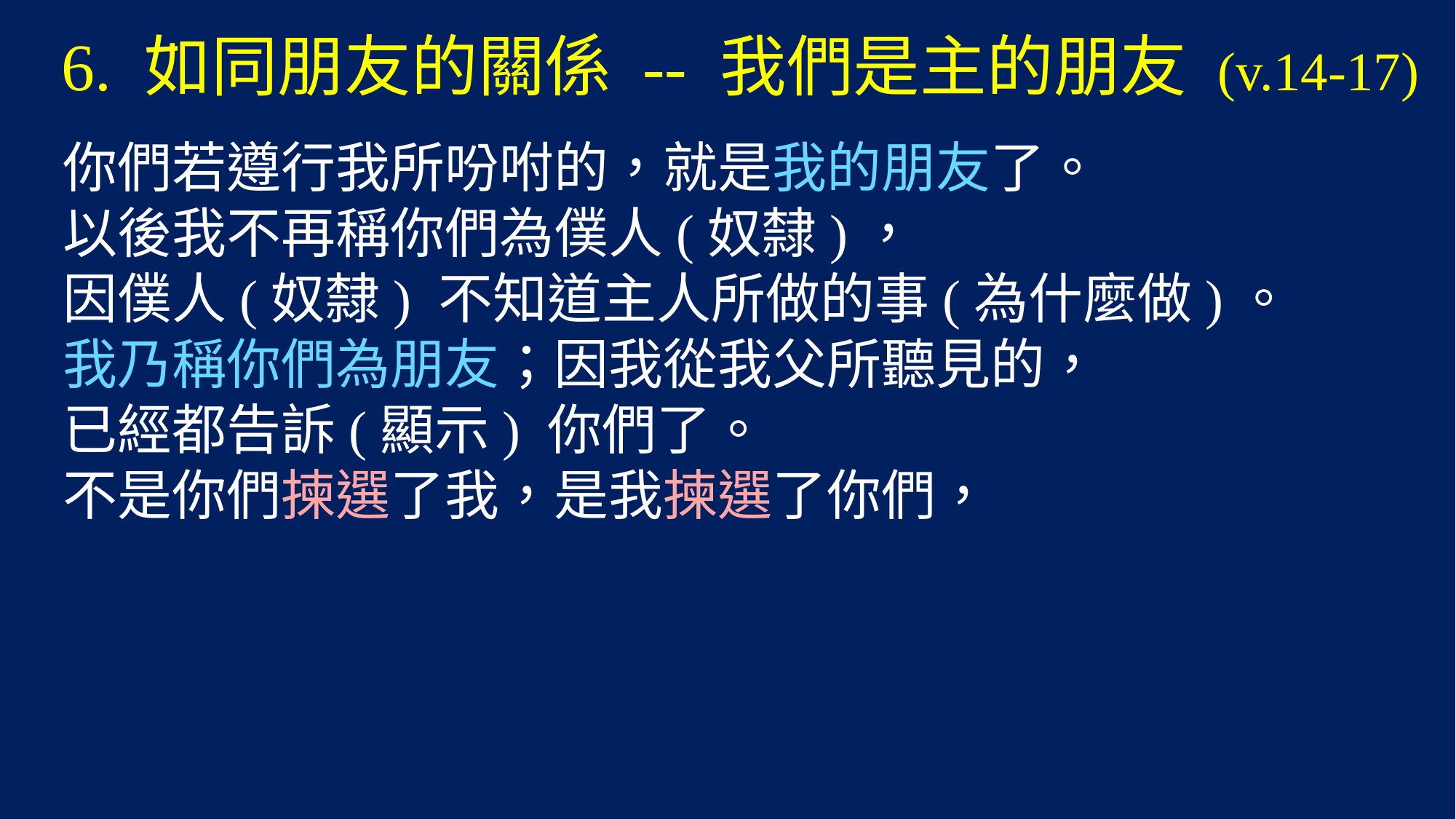

# 6. 如同朋友的關係 -- 我們是主的朋友 (v.14-17)
你們若遵行我所吩咐的，就是我的朋友了。
以後我不再稱你們為僕人(奴隸)，
因僕人(奴隸) 不知道主人所做的事(為什麼做)。
我乃稱你們為朋友；因我從我父所聽見的，
已經都告訴(顯示) 你們了。
不是你們揀選了我，是我揀選了你們，